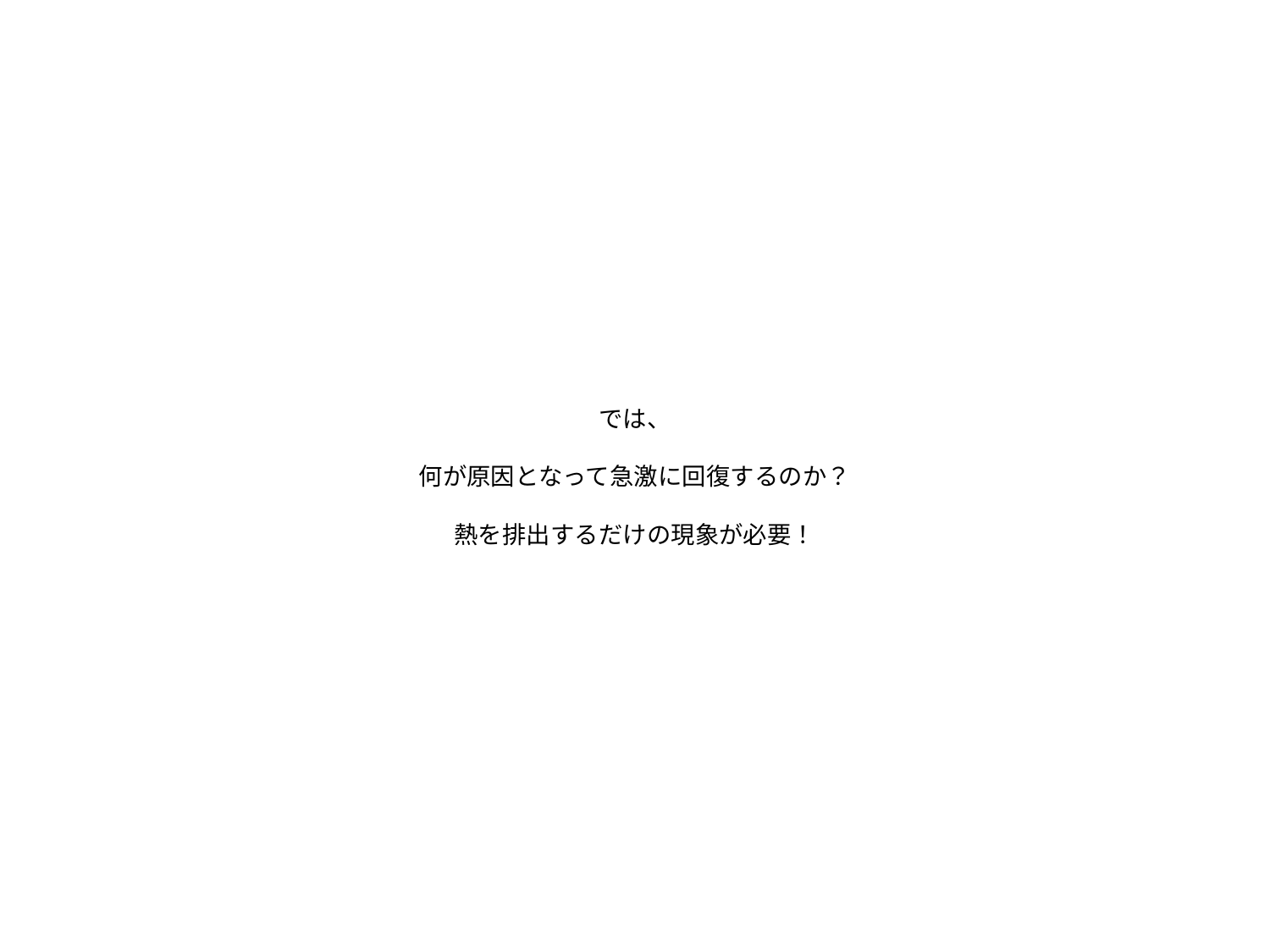

# では、 何が原因となって急激に回復するのか？ 熱を排出するだけの現象が必要！